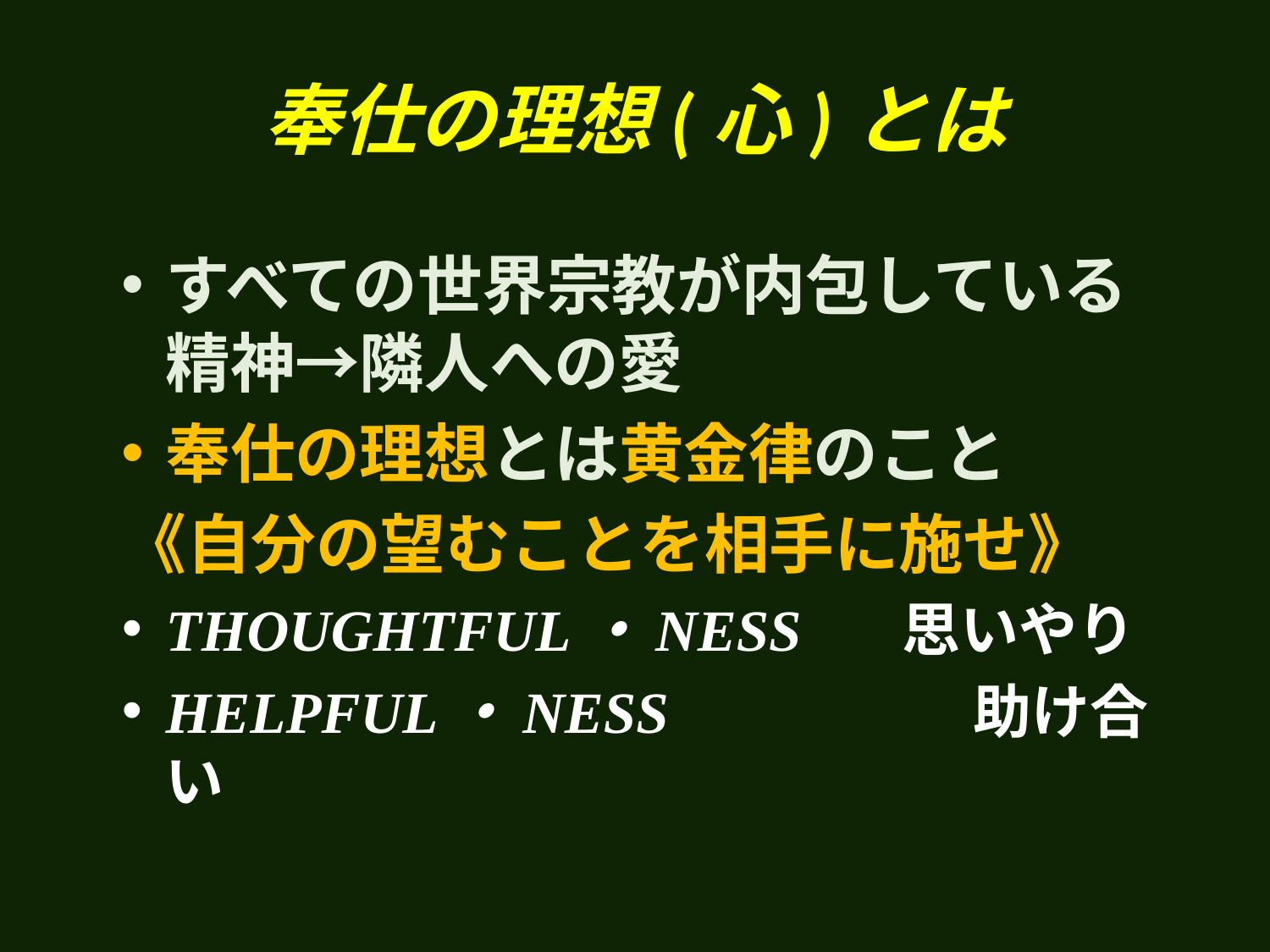

# 奉仕の理想(心)とは
すべての世界宗教が内包している精神→隣人への愛
奉仕の理想とは黄金律のこと
《自分の望むことを相手に施せ》
THOUGHTFUL・NESS  　思いやり
HELPFUL・NESS　　　　　助け合い